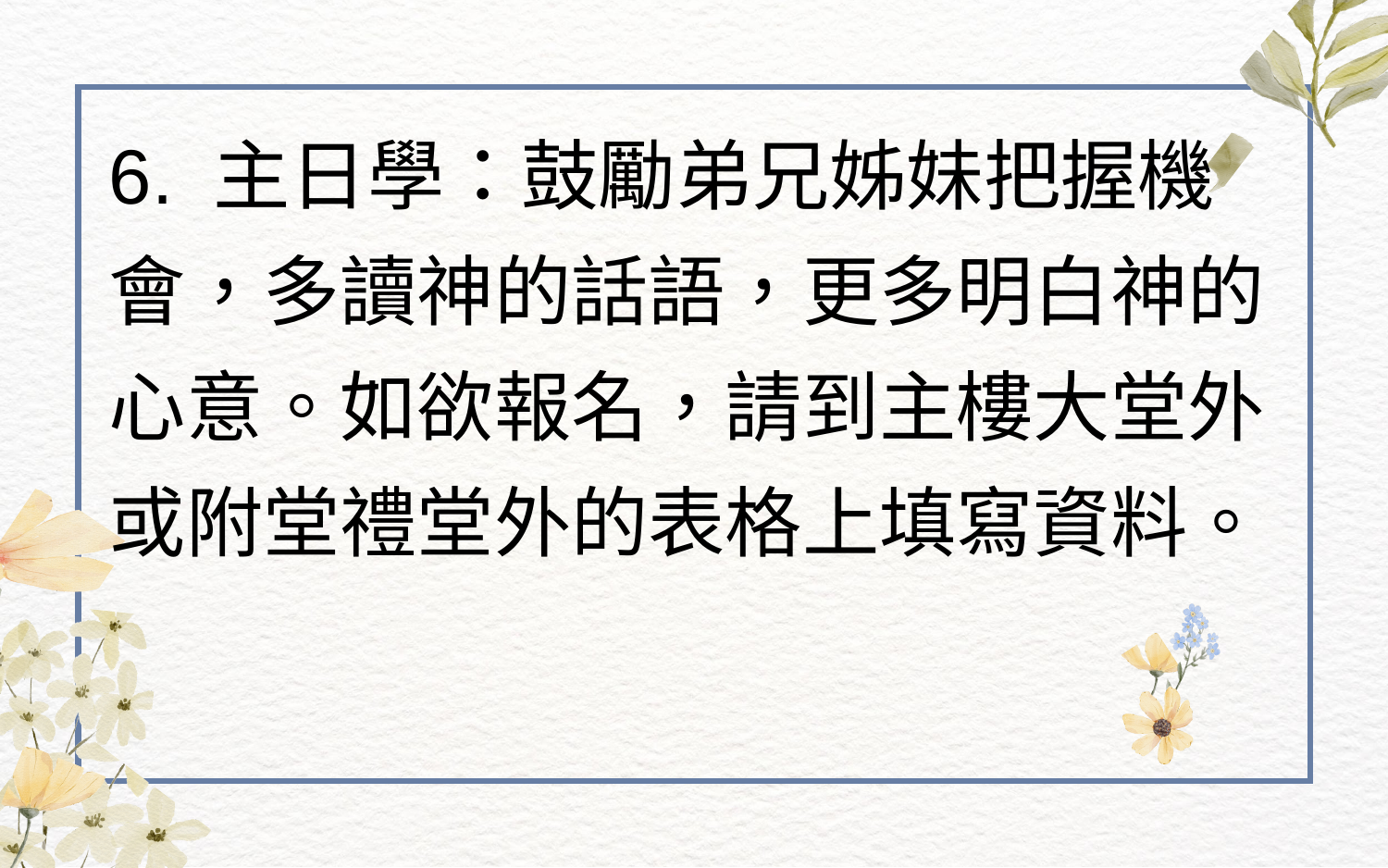

6. 主日學：鼓勵弟兄姊妹把握機會，多讀神的話語，更多明白神的心意。如欲報名，請到主樓大堂外或附堂禮堂外的表格上填寫資料。